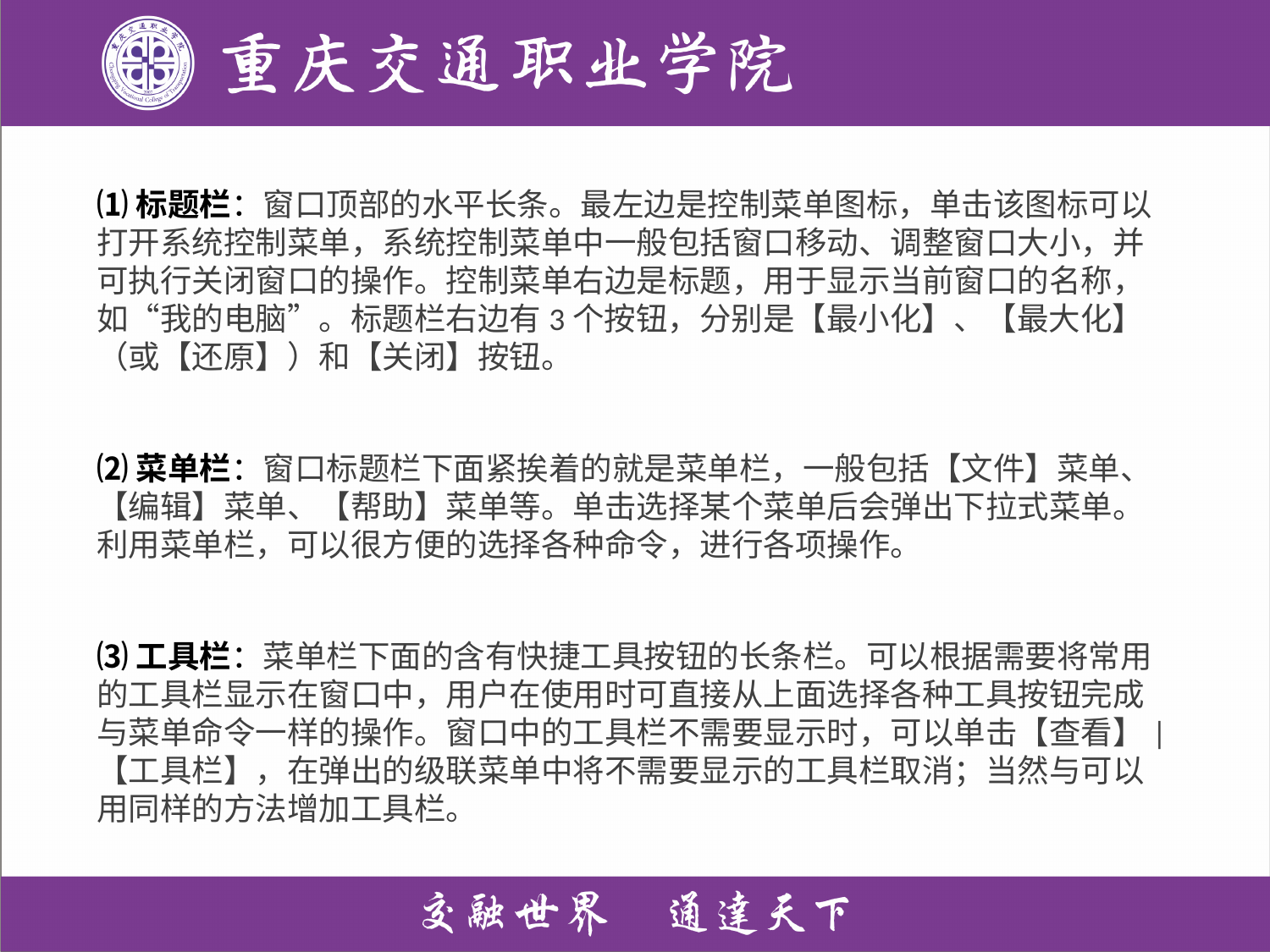

⑴标题栏：窗口顶部的水平长条。最左边是控制菜单图标，单击该图标可以打开系统控制菜单，系统控制菜单中一般包括窗口移动、调整窗口大小，并可执行关闭窗口的操作。控制菜单右边是标题，用于显示当前窗口的名称，如“我的电脑”。标题栏右边有3个按钮，分别是【最小化】、【最大化】（或【还原】）和【关闭】按钮。

⑵菜单栏：窗口标题栏下面紧挨着的就是菜单栏，一般包括【文件】菜单、【编辑】菜单、【帮助】菜单等。单击选择某个菜单后会弹出下拉式菜单。利用菜单栏，可以很方便的选择各种命令，进行各项操作。

⑶工具栏：菜单栏下面的含有快捷工具按钮的长条栏。可以根据需要将常用的工具栏显示在窗口中，用户在使用时可直接从上面选择各种工具按钮完成与菜单命令一样的操作。窗口中的工具栏不需要显示时，可以单击【查看】|【工具栏】，在弹出的级联菜单中将不需要显示的工具栏取消；当然与可以用同样的方法增加工具栏。